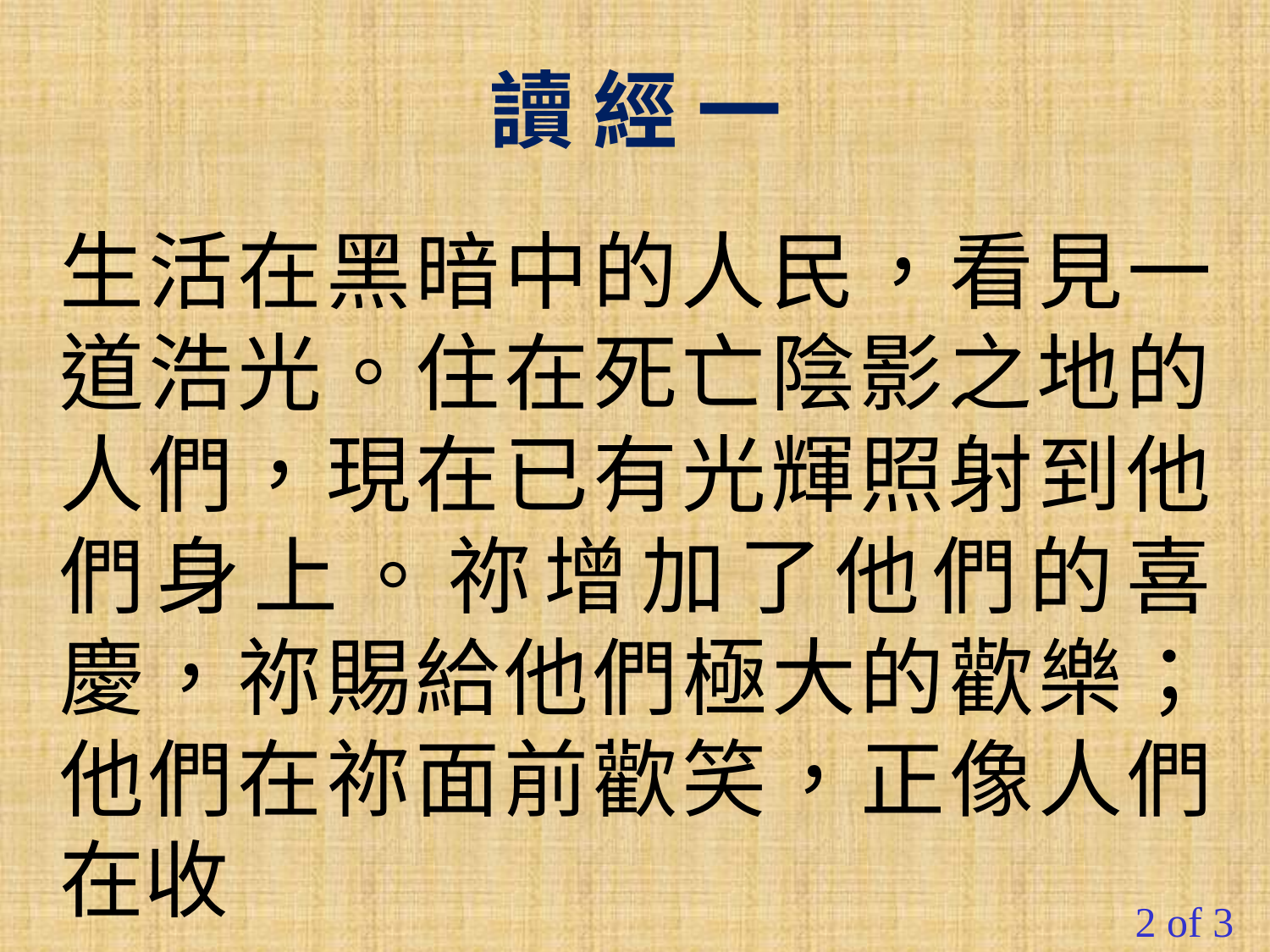

讀 經 一

生活在黑暗中的人民，看見一道浩光。住在死亡陰影之地的人們，現在已有光輝照射到他們身上。祢增加了他們的喜慶，祢賜給他們極大的歡樂；他們在祢面前歡笑，正像人們在收
#
2 of 3